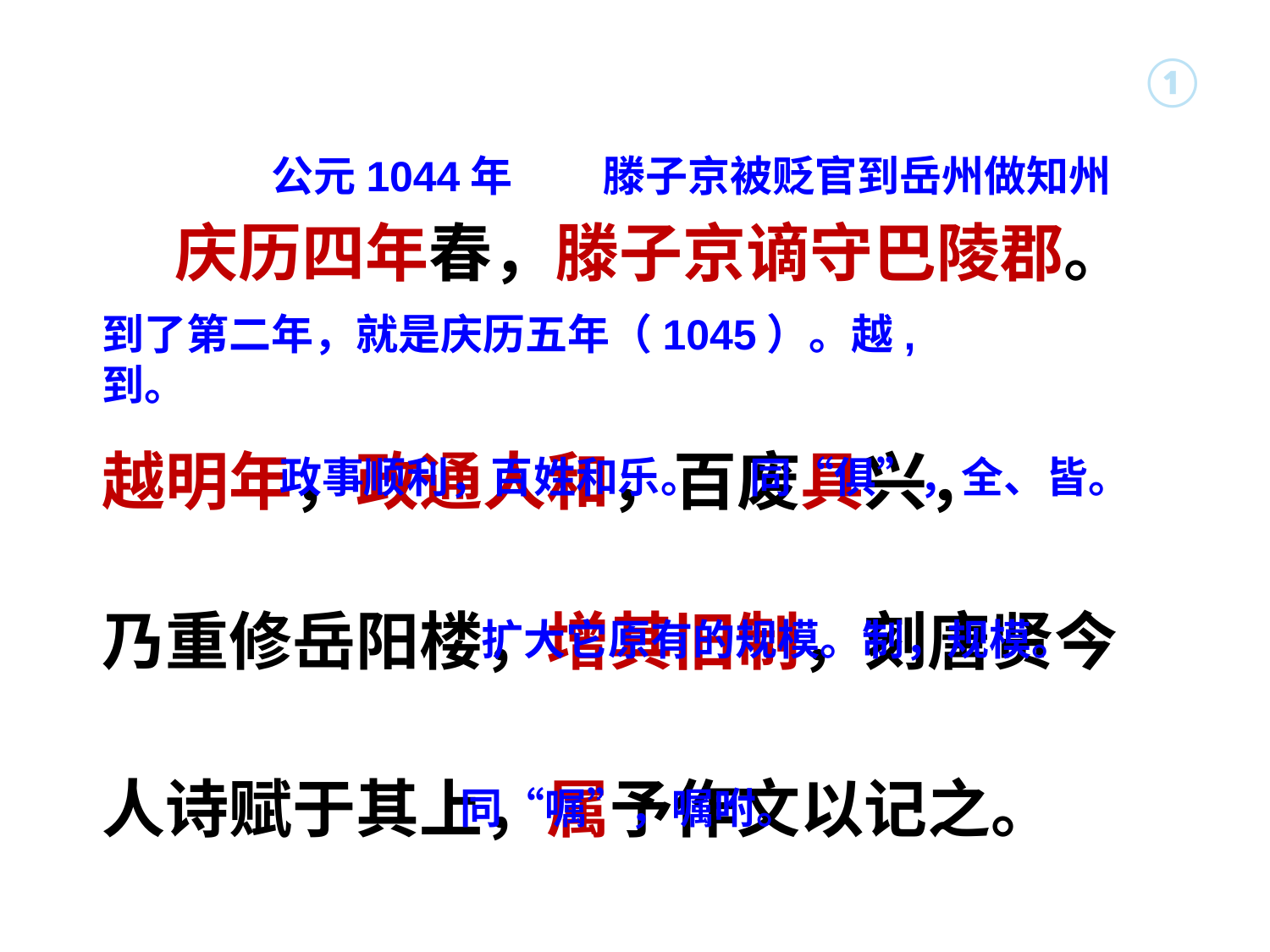

①
公元1044年
滕子京被贬官到岳州做知州
    庆历四年春，滕子京谪守巴陵郡。

越明年，政通人和，百废具兴，

乃重修岳阳楼，增其旧制，刻唐贤今

人诗赋于其上，属予作文以记之。

到了第二年，就是庆历五年（1045）。越,到。
政事顺利，百姓和乐。
同“俱”，全、皆。
扩大它原有的规模。制，规模。

同“嘱”，嘱咐。